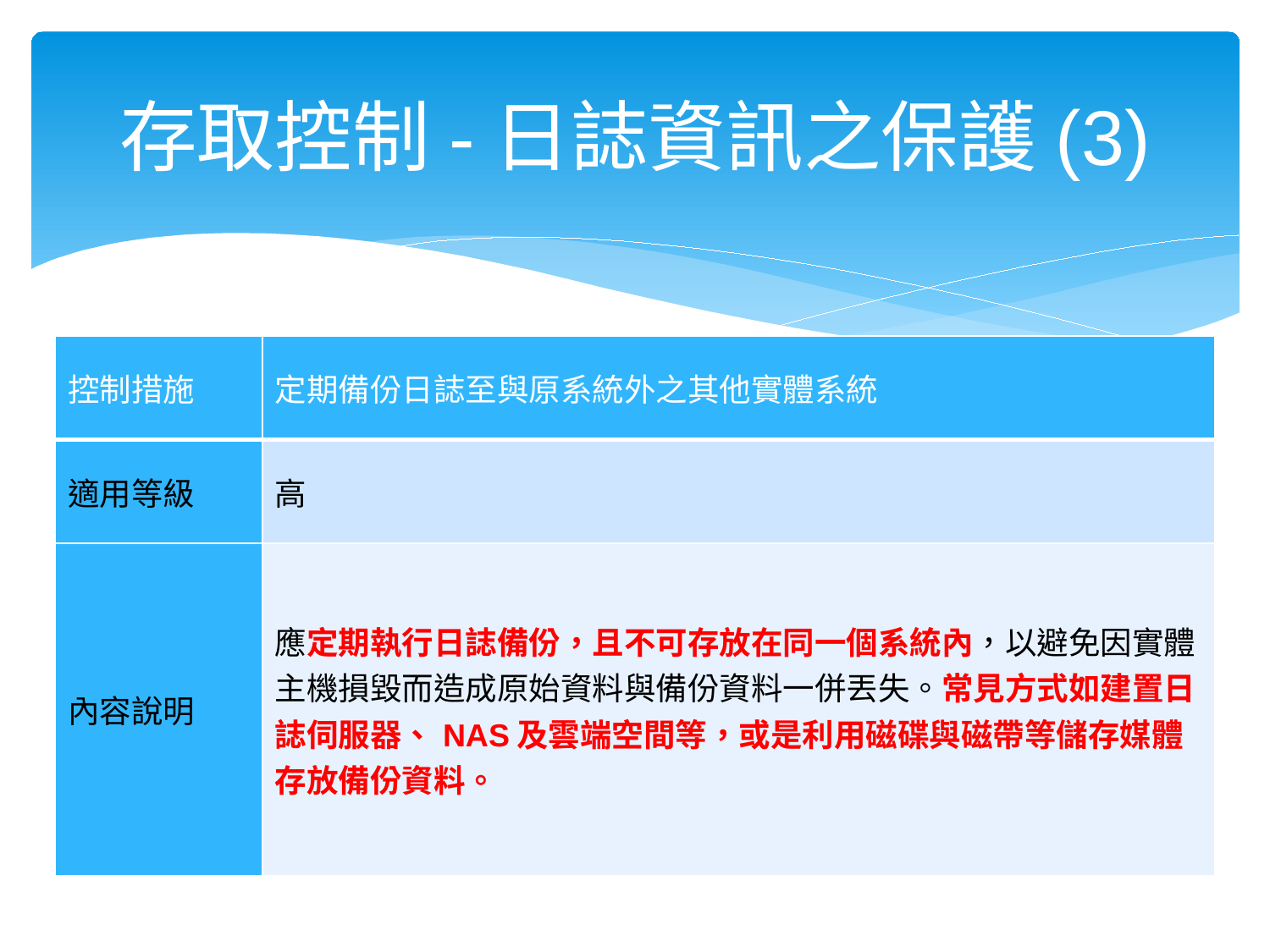

# 存取控制-日誌資訊之保護(3)
| 控制措施 | 定期備份日誌至與原系統外之其他實體系統 |
| --- | --- |
| 適用等級 | 高 |
| 內容說明 | 應定期執行日誌備份，且不可存放在同一個系統內，以避免因實體主機損毀而造成原始資料與備份資料一併丟失。常見方式如建置日誌伺服器、NAS及雲端空間等，或是利用磁碟與磁帶等儲存媒體存放備份資料。 |